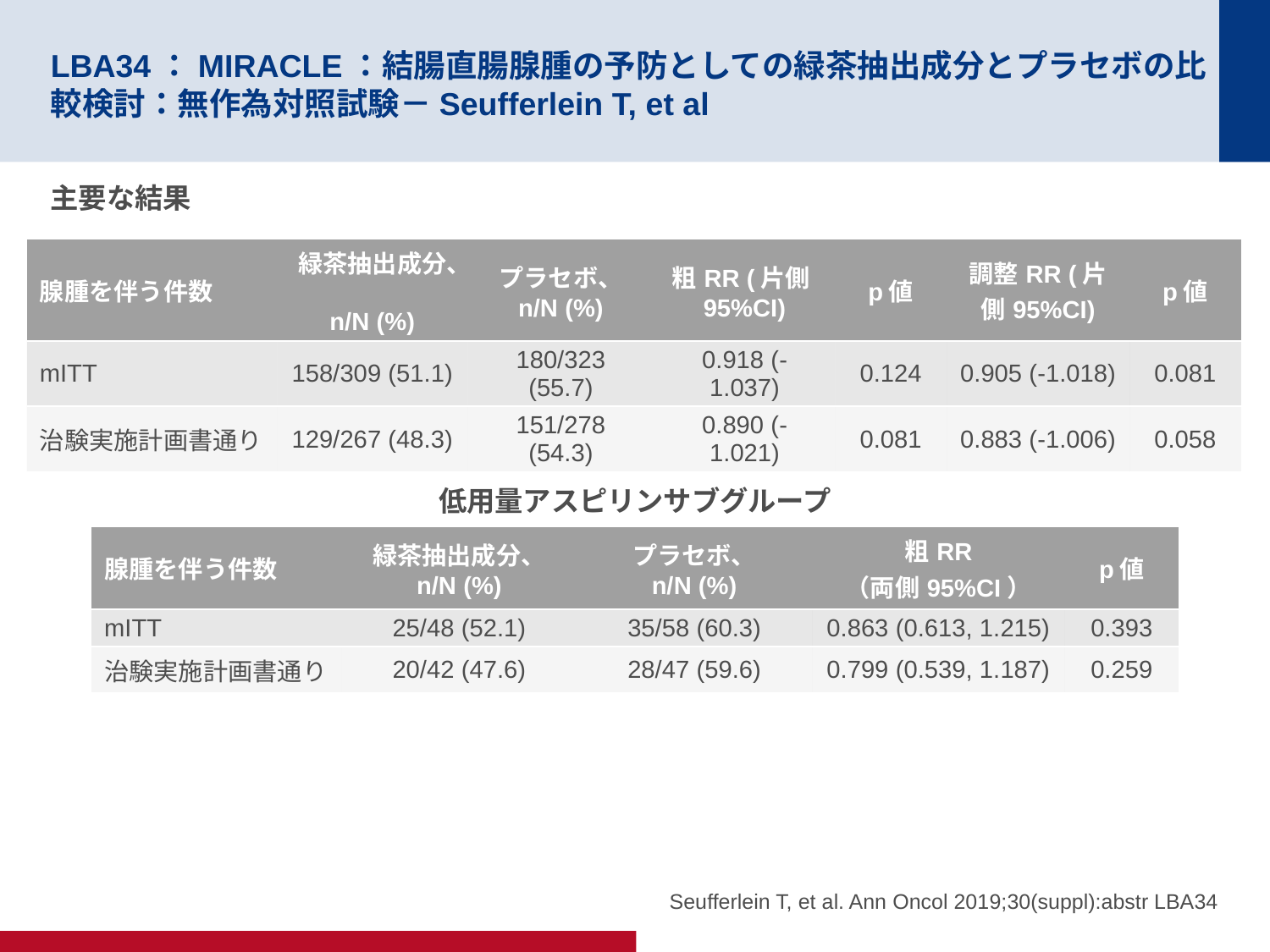

# LBA34：MIRACLE：結腸直腸腺腫の予防としての緑茶抽出成分とプラセボの比較検討：無作為対照試験－Seufferlein T, et al
主要な結果
| 腺腫を伴う件数 | 緑茶抽出成分、 n/N (%) | プラセボ、 n/N (%) | 粗RR (片側95%CI) | p値 | 調整RR (片側95%CI) | p値 |
| --- | --- | --- | --- | --- | --- | --- |
| mITT | 158/309 (51.1) | 180/323 (55.7) | 0.918 (-1.037) | 0.124 | 0.905 (-1.018) | 0.081 |
| 治験実施計画書通り | 129/267 (48.3) | 151/278 (54.3) | 0.890 (-1.021) | 0.081 | 0.883 (-1.006) | 0.058 |
低用量アスピリンサブグループ
| 腺腫を伴う件数 | 緑茶抽出成分、 n/N (%) | プラセボ、 n/N (%) | 粗RR （両側95%CI） | p値 |
| --- | --- | --- | --- | --- |
| mITT | 25/48 (52.1) | 35/58 (60.3) | 0.863 (0.613, 1.215) | 0.393 |
| 治験実施計画書通り | 20/42 (47.6) | 28/47 (59.6) | 0.799 (0.539, 1.187) | 0.259 |
Seufferlein T, et al. Ann Oncol 2019;30(suppl):abstr LBA34